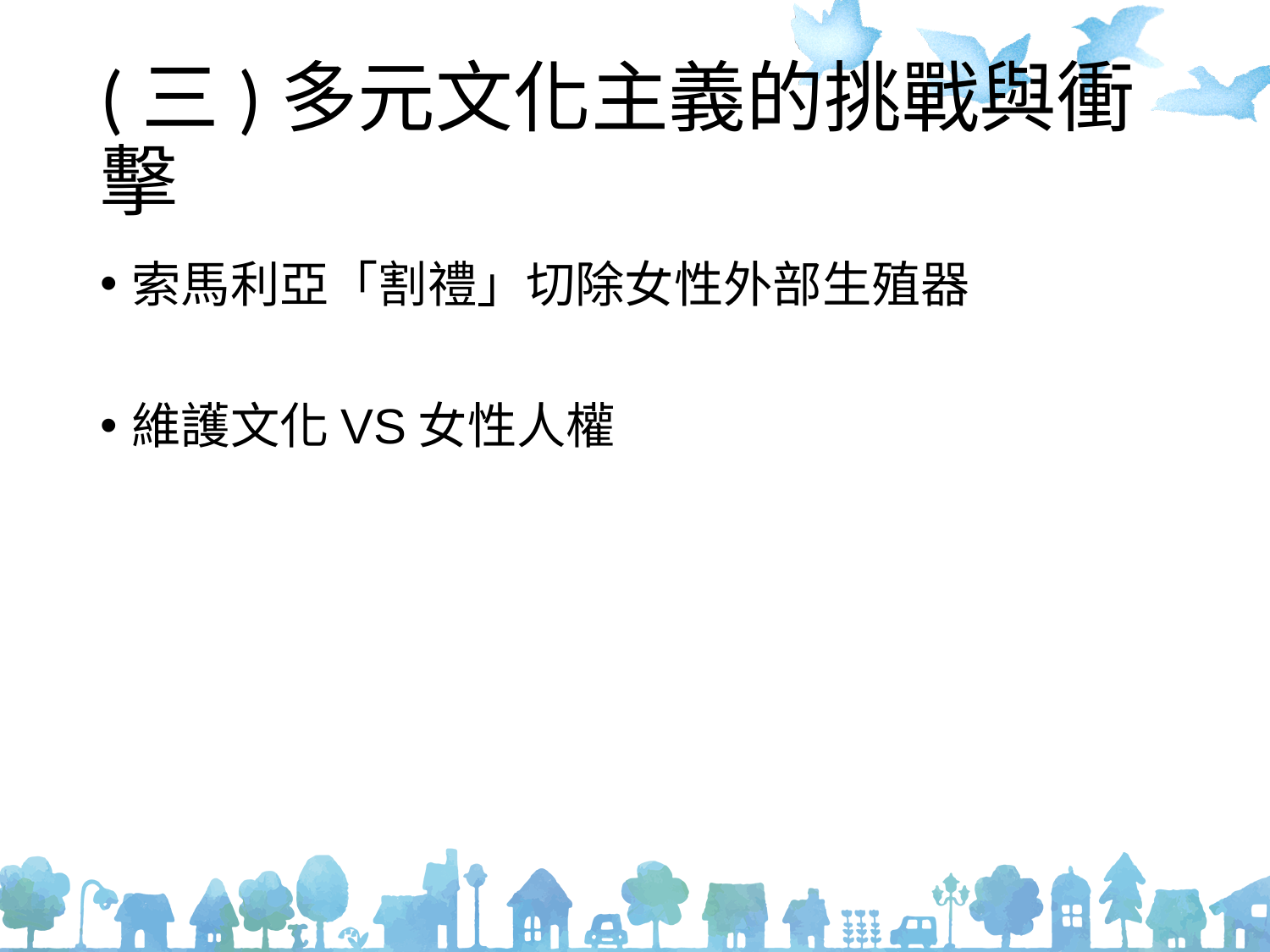

# (三)多元文化主義的挑戰與衝擊
索馬利亞「割禮」切除女性外部生殖器

維護文化VS女性人權